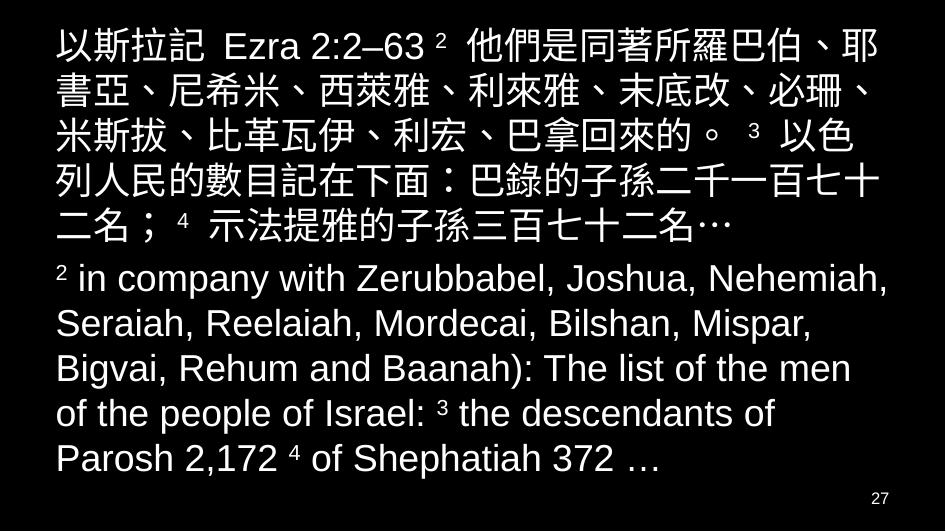

以斯拉記 Ezra 2:2–63 2 他們是同著所羅巴伯、耶書亞、尼希米、西萊雅、利來雅、末底改、必珊、米斯拔、比革瓦伊、利宏、巴拿回來的。 3 以色列人民的數目記在下面：巴錄的子孫二千一百七十二名；4 示法提雅的子孫三百七十二名…
2 in company with Zerubbabel, Joshua, Nehemiah, Seraiah, Reelaiah, Mordecai, Bilshan, Mispar, Bigvai, Rehum and Baanah): The list of the men of the people of Israel: 3 the descendants of Parosh 2,172 4 of Shephatiah 372 …

27